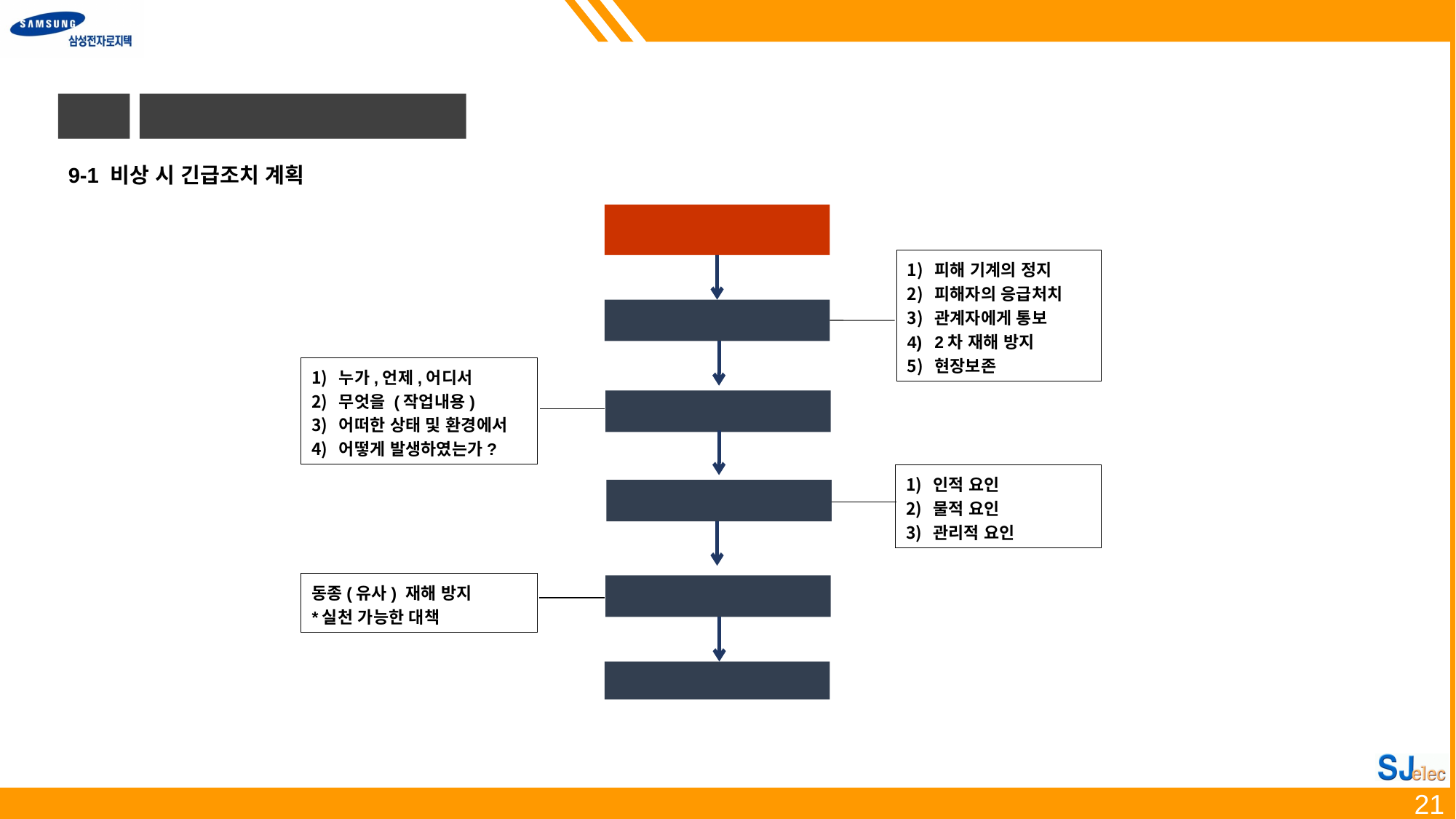

9
비상 시 긴급조치계획
9-1 비상 시 긴급조치 계획
재해 발생
피해 기계의 정지
피해자의 응급처치
관계자에게 통보
2차 재해 방지
현장보존
긴 급 조 치
누가,언제,어디서
무엇을 (작업내용)
어떠한 상태 및 환경에서
어떻게 발생하였는가?
재 해 조 사
인적 요인
물적 요인
관리적 요인
원 인 분 석
동종(유사) 재해 방지
*실천 가능한 대책
대 책 수 립
평 가